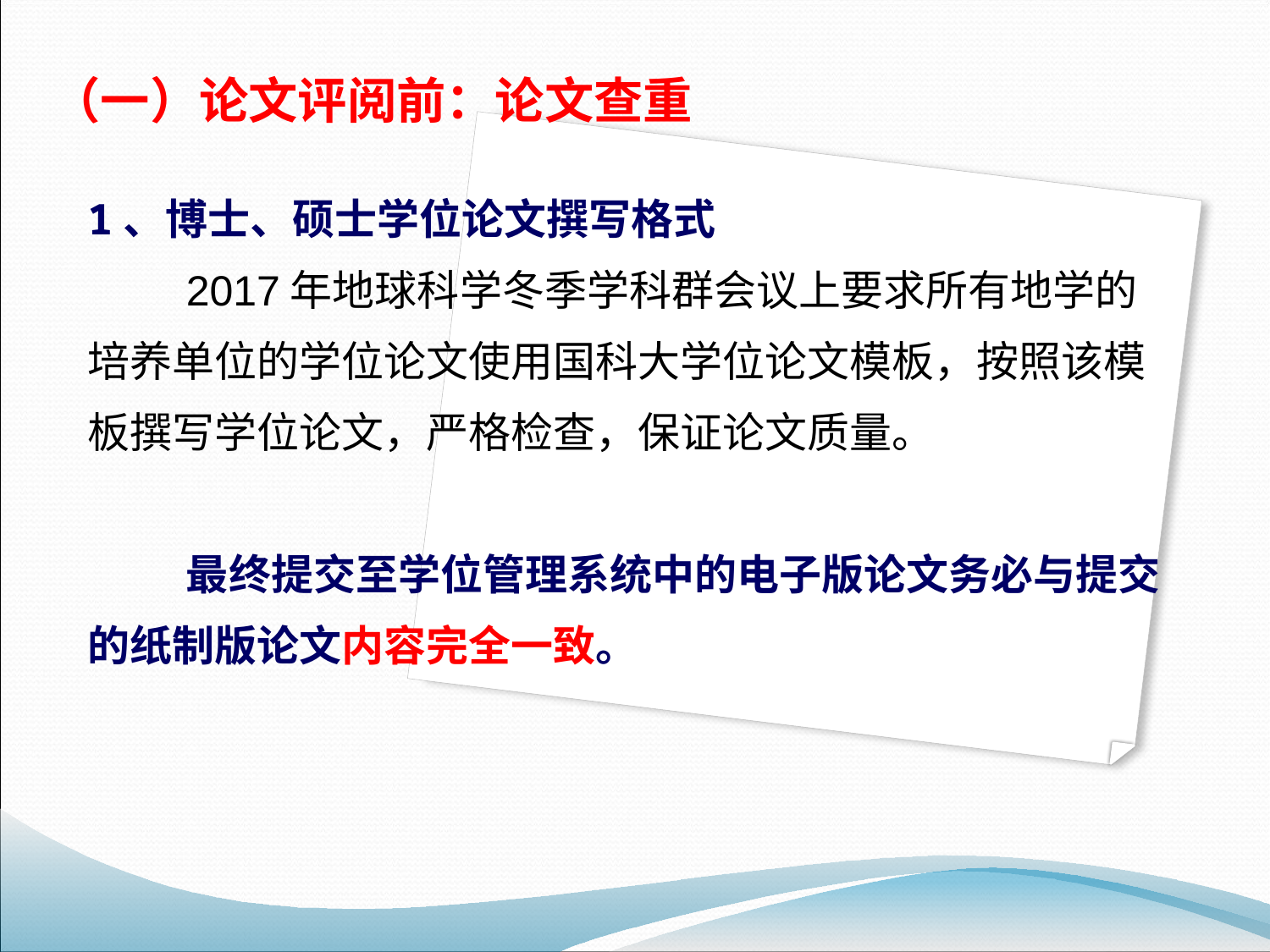

（一）论文评阅前：论文查重
1、博士、硕士学位论文撰写格式
2017年地球科学冬季学科群会议上要求所有地学的培养单位的学位论文使用国科大学位论文模板，按照该模板撰写学位论文，严格检查，保证论文质量。

最终提交至学位管理系统中的电子版论文务必与提交的纸制版论文内容完全一致。